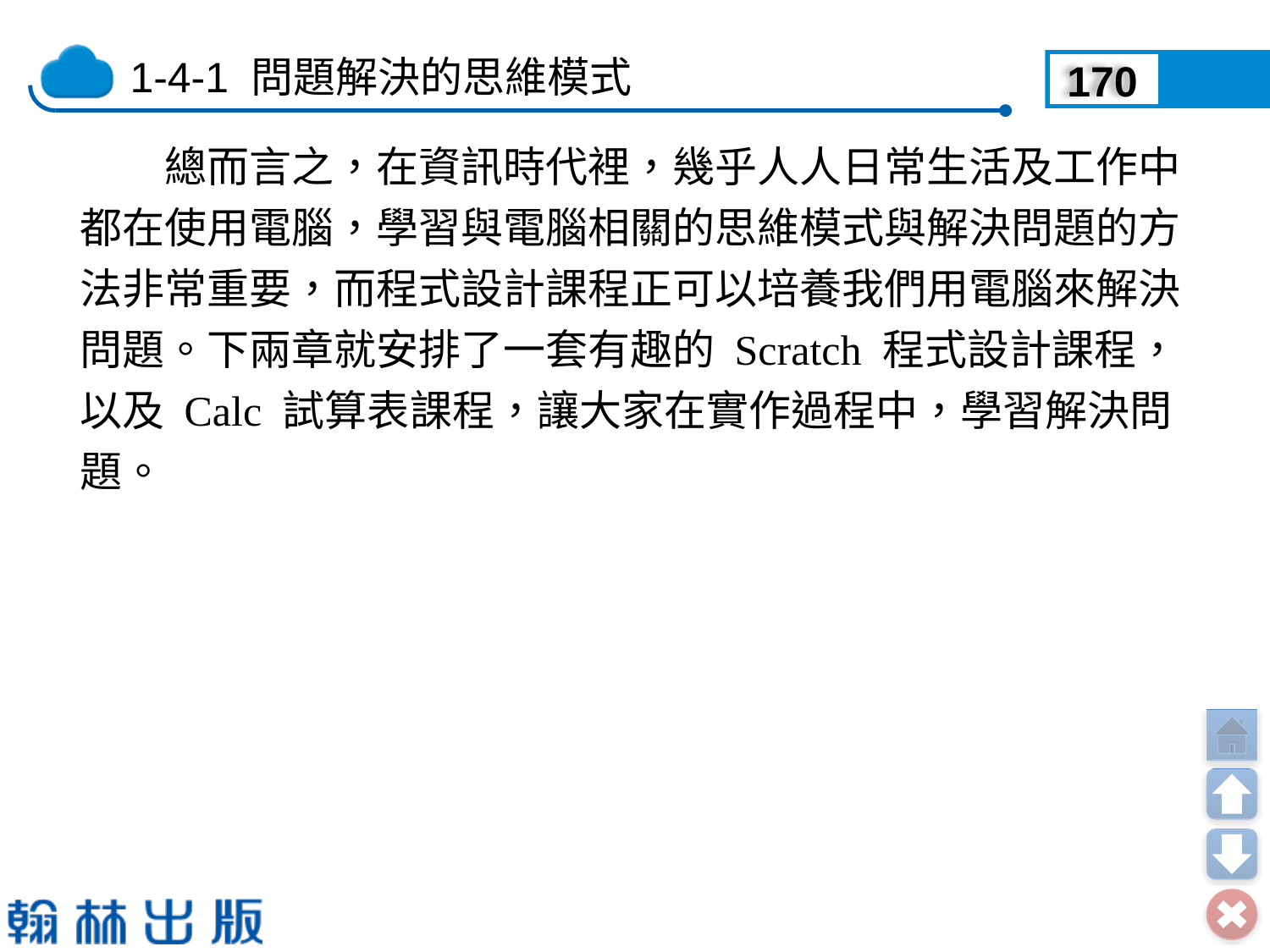

170
　　總而言之，在資訊時代裡，幾乎人人日常生活及工作中都在使用電腦，學習與電腦相關的思維模式與解決問題的方法非常重要，而程式設計課程正可以培養我們用電腦來解決問題。下兩章就安排了一套有趣的 Scratch 程式設計課程，以及 Calc 試算表課程，讓大家在實作過程中，學習解決問題。